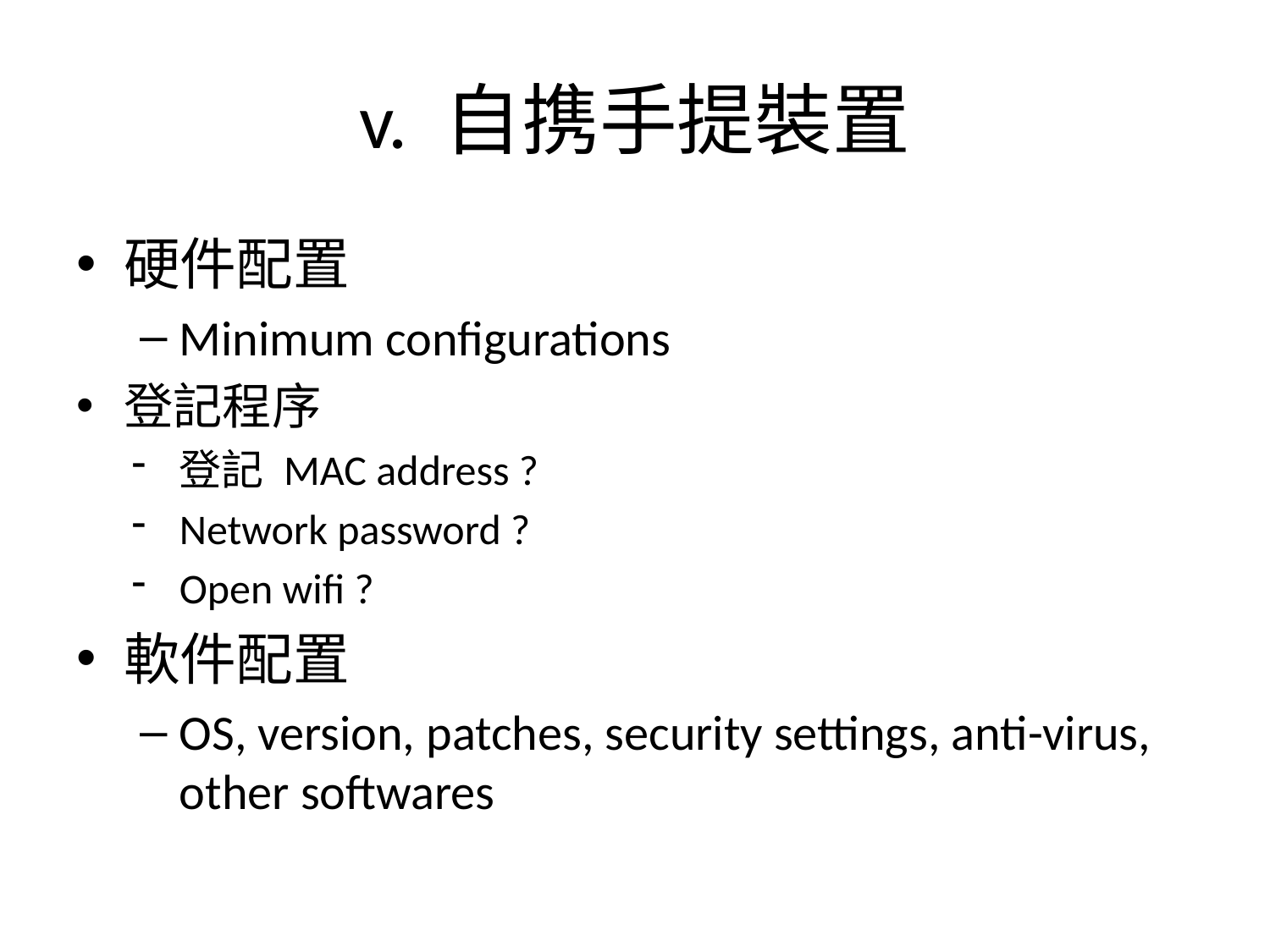

# v. 自携手提裝置
硬件配置
Minimum configurations
登記程序
登記 MAC address ?
Network password ?
Open wifi ?
軟件配置
OS, version, patches, security settings, anti-virus, other softwares